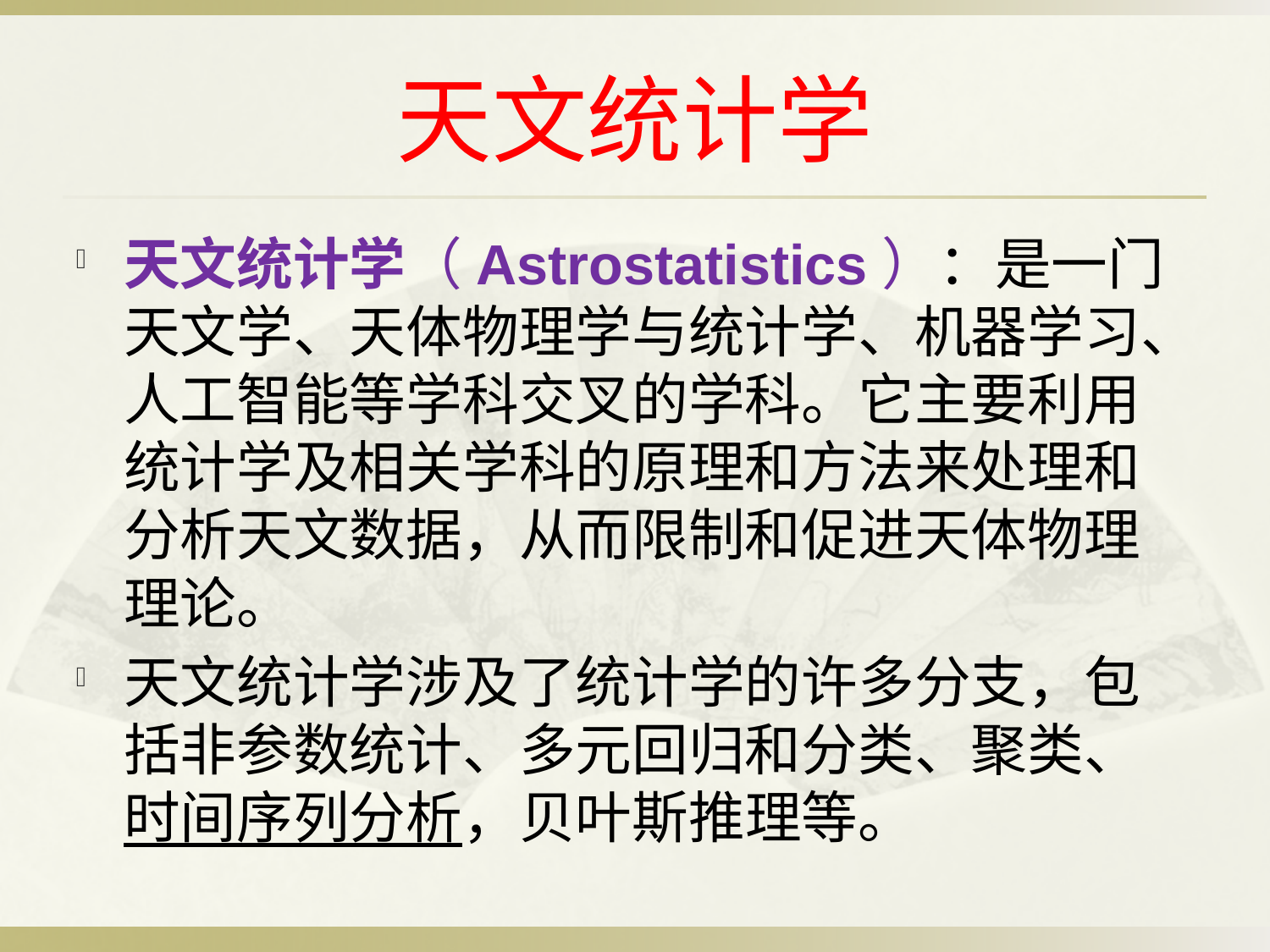

# 天文统计学
天文统计学（Astrostatistics）：是一门天文学、天体物理学与统计学、机器学习、人工智能等学科交叉的学科。它主要利用统计学及相关学科的原理和方法来处理和分析天文数据，从而限制和促进天体物理理论。
天文统计学涉及了统计学的许多分支，包括非参数统计、多元回归和分类、聚类、时间序列分析，贝叶斯推理等。